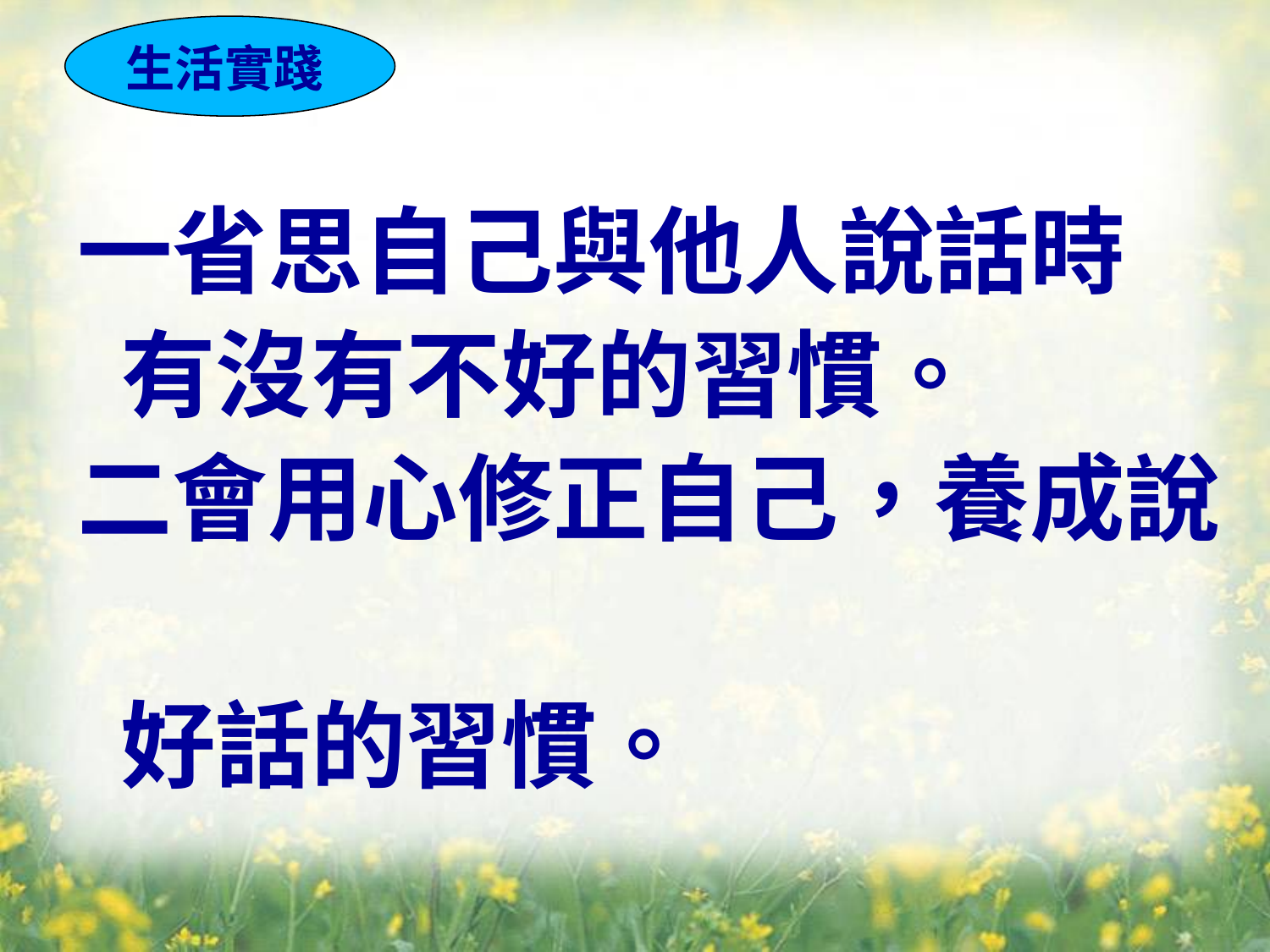

生活實踐
# 一省思自己與他人說話時 有沒有不好的習慣。 二會用心修正自己，養成說 好話的習慣。